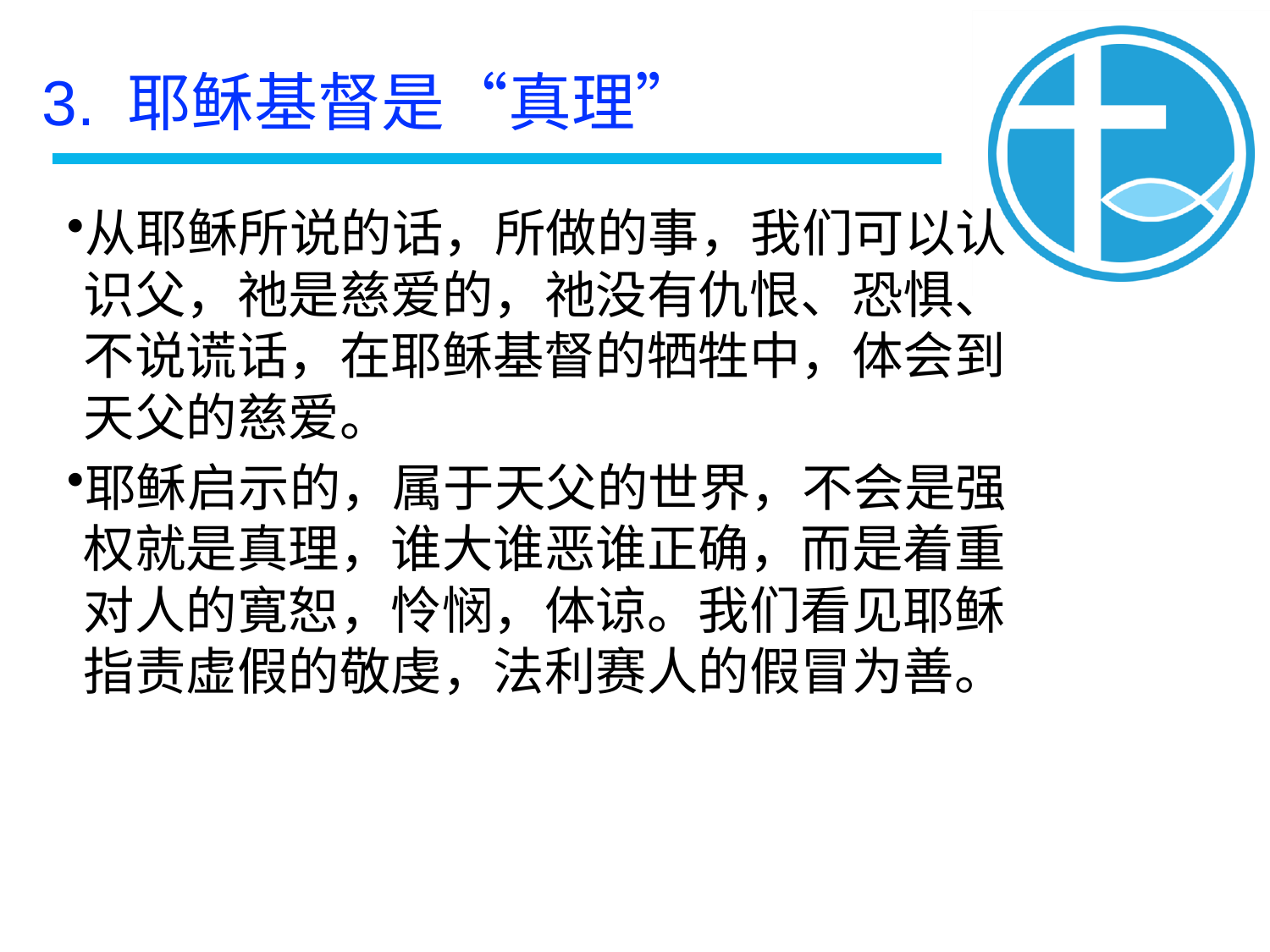

3. 耶稣基督是“真理”
从耶稣所说的话，所做的事，我们可以认识父，祂是慈爱的，祂没有仇恨、恐惧、不说谎话，在耶稣基督的牺牲中，体会到天父的慈爱。
耶稣启示的，属于天父的世界，不会是强权就是真理，谁大谁恶谁正确，而是着重对人的寛恕，怜悯，体谅。我们看见耶稣指责虚假的敬虔，法利赛人的假冒为善。